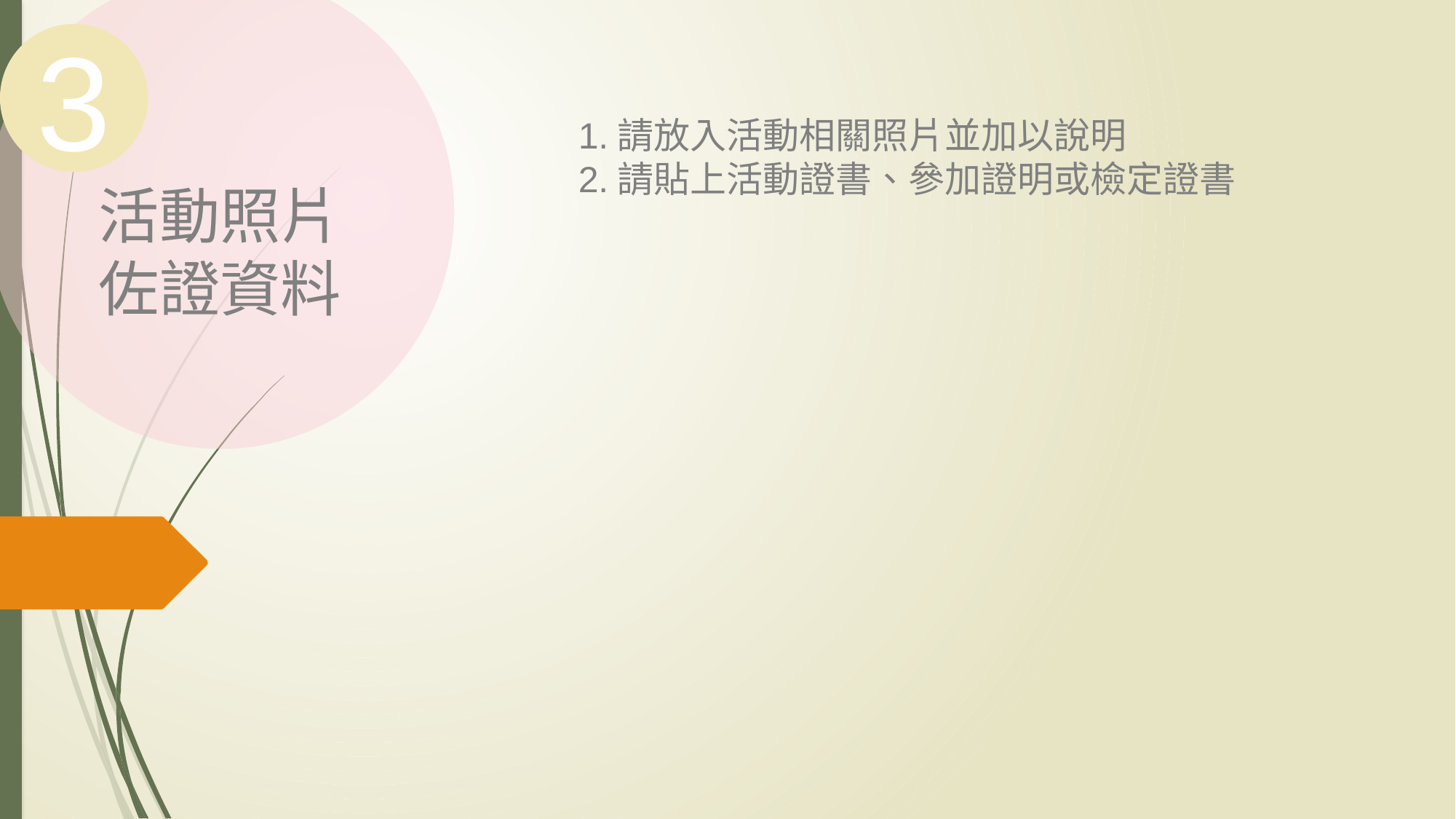

3
1.請放入活動相關照片並加以說明
2.請貼上活動證書、參加證明或檢定證書
活動照片
佐證資料